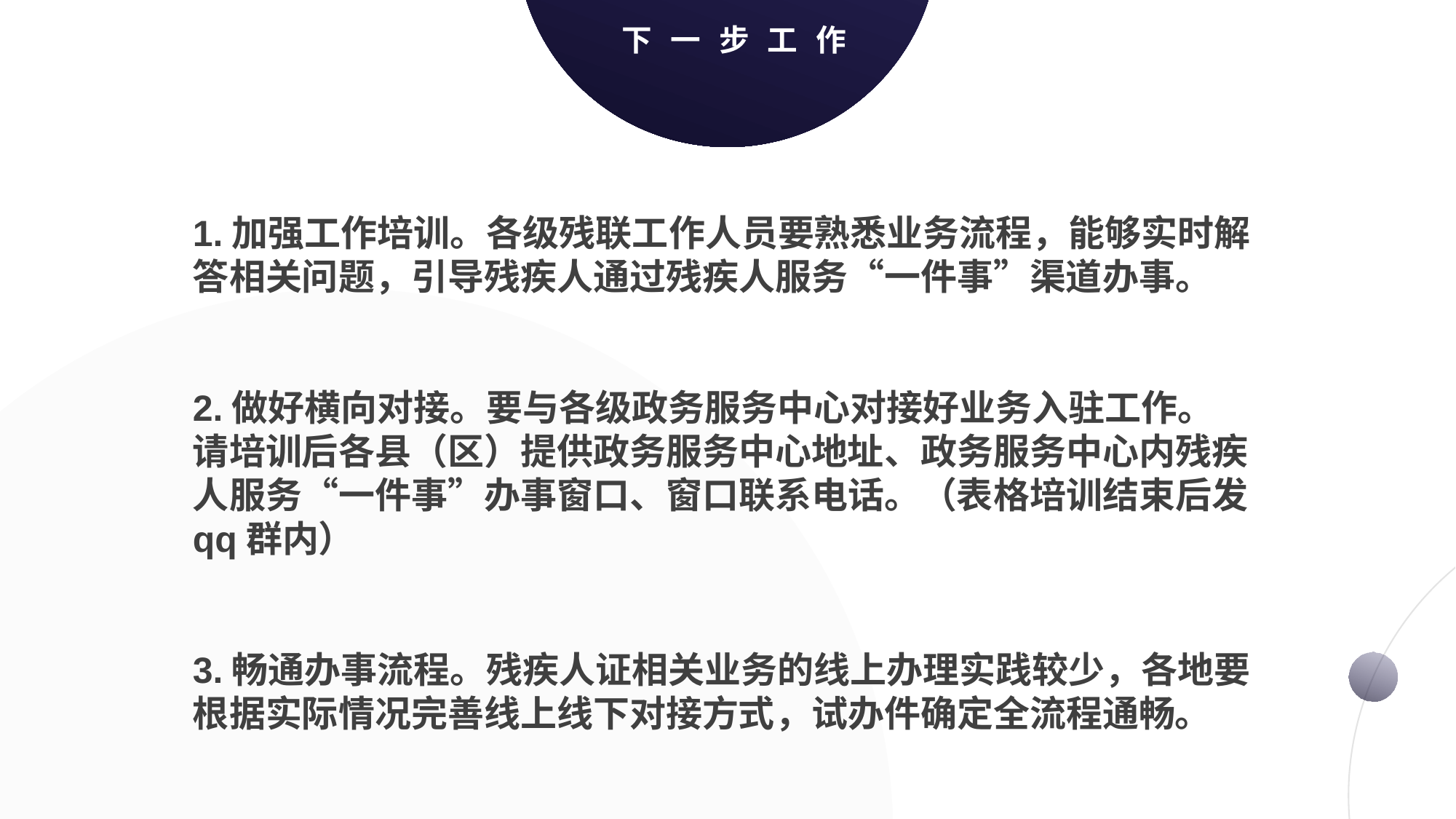

下一步工作

1.加强工作培训。各级残联工作人员要熟悉业务流程，能够实时解答相关问题，引导残疾人通过残疾人服务“一件事”渠道办事。

2.做好横向对接。要与各级政务服务中心对接好业务入驻工作。
请培训后各县（区）提供政务服务中心地址、政务服务中心内残疾人服务“一件事”办事窗口、窗口联系电话。（表格培训结束后发qq群内）

3.畅通办事流程。残疾人证相关业务的线上办理实践较少，各地要根据实际情况完善线上线下对接方式，试办件确定全流程通畅。